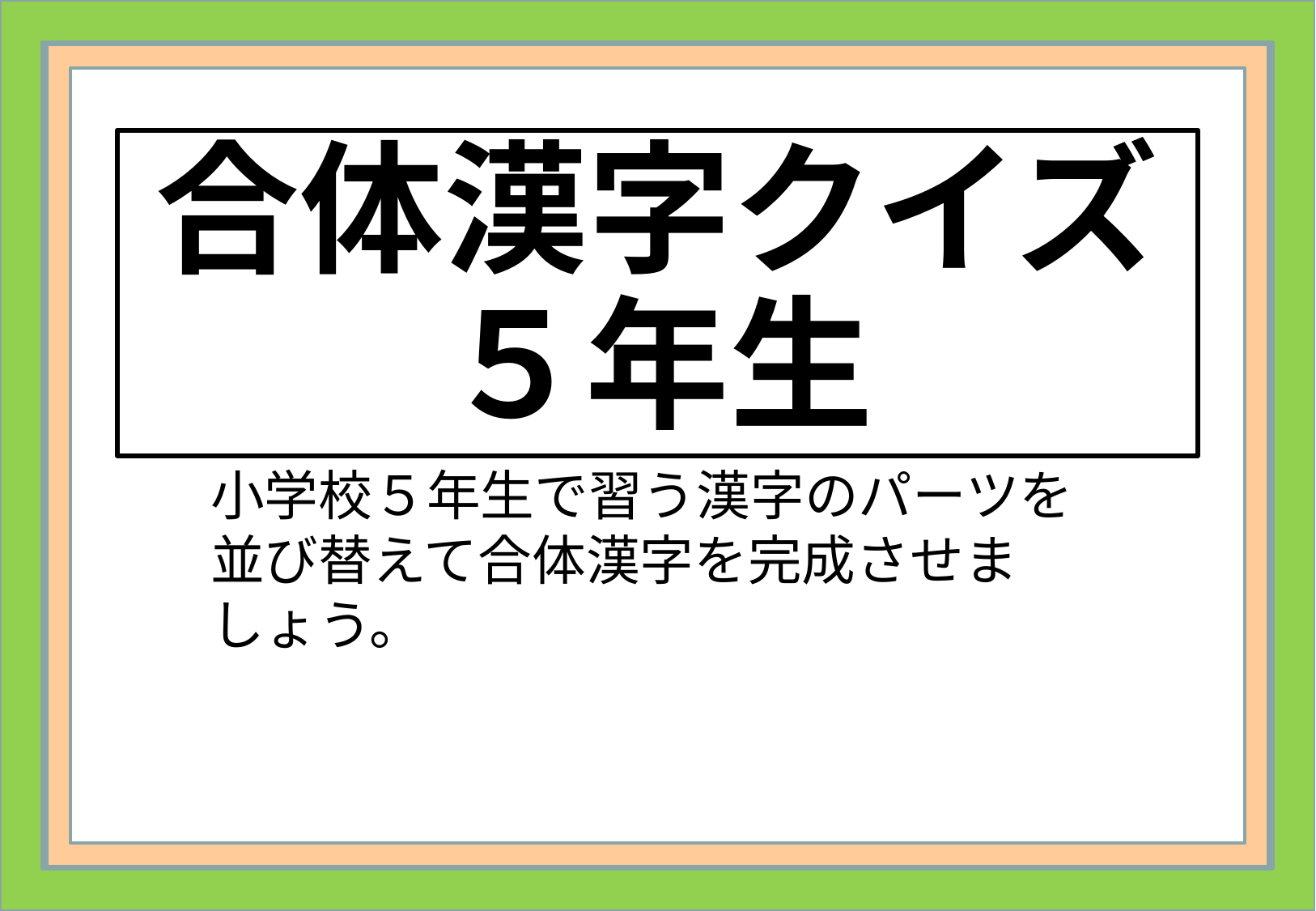

# 合体漢字クイズ ５年生
小学校５年生で習う漢字のパーツを並び替えて合体漢字を完成させましょう。